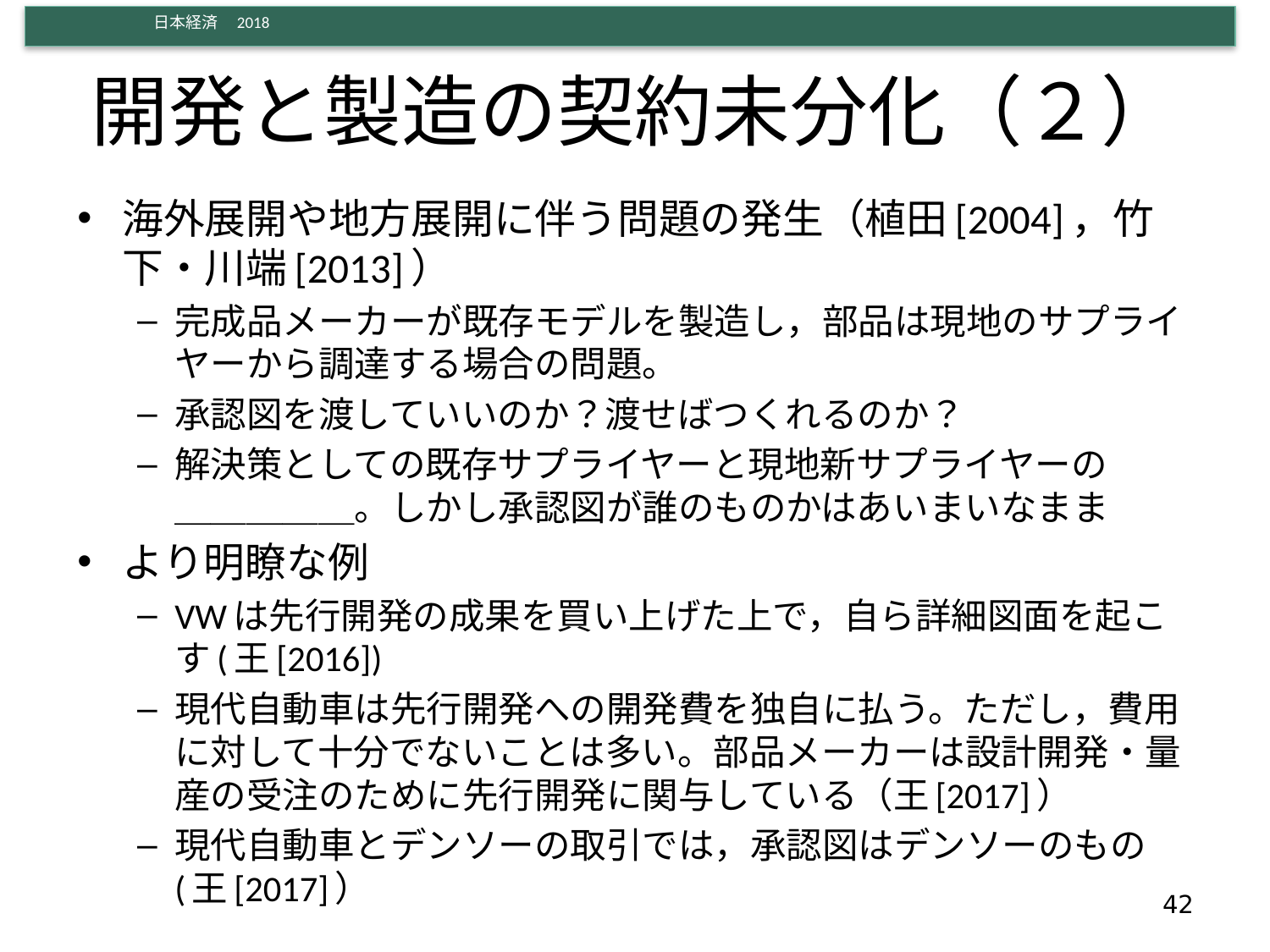

# 開発と製造の契約未分化（２）
海外展開や地方展開に伴う問題の発生（植田[2004]，竹下・川端[2013]）
完成品メーカーが既存モデルを製造し，部品は現地のサプライヤーから調達する場合の問題。
承認図を渡していいのか？渡せばつくれるのか？
解決策としての既存サプライヤーと現地新サプライヤーの
＿＿＿＿＿。しかし承認図が誰のものかはあいまいなまま
より明瞭な例
VWは先行開発の成果を買い上げた上で，自ら詳細図面を起こす(王[2016])
現代自動車は先行開発への開発費を独自に払う。ただし，費用に対して十分でないことは多い。部品メーカーは設計開発・量産の受注のために先行開発に関与している（王[2017]）
現代自動車とデンソーの取引では，承認図はデンソーのもの(王[2017]）

42